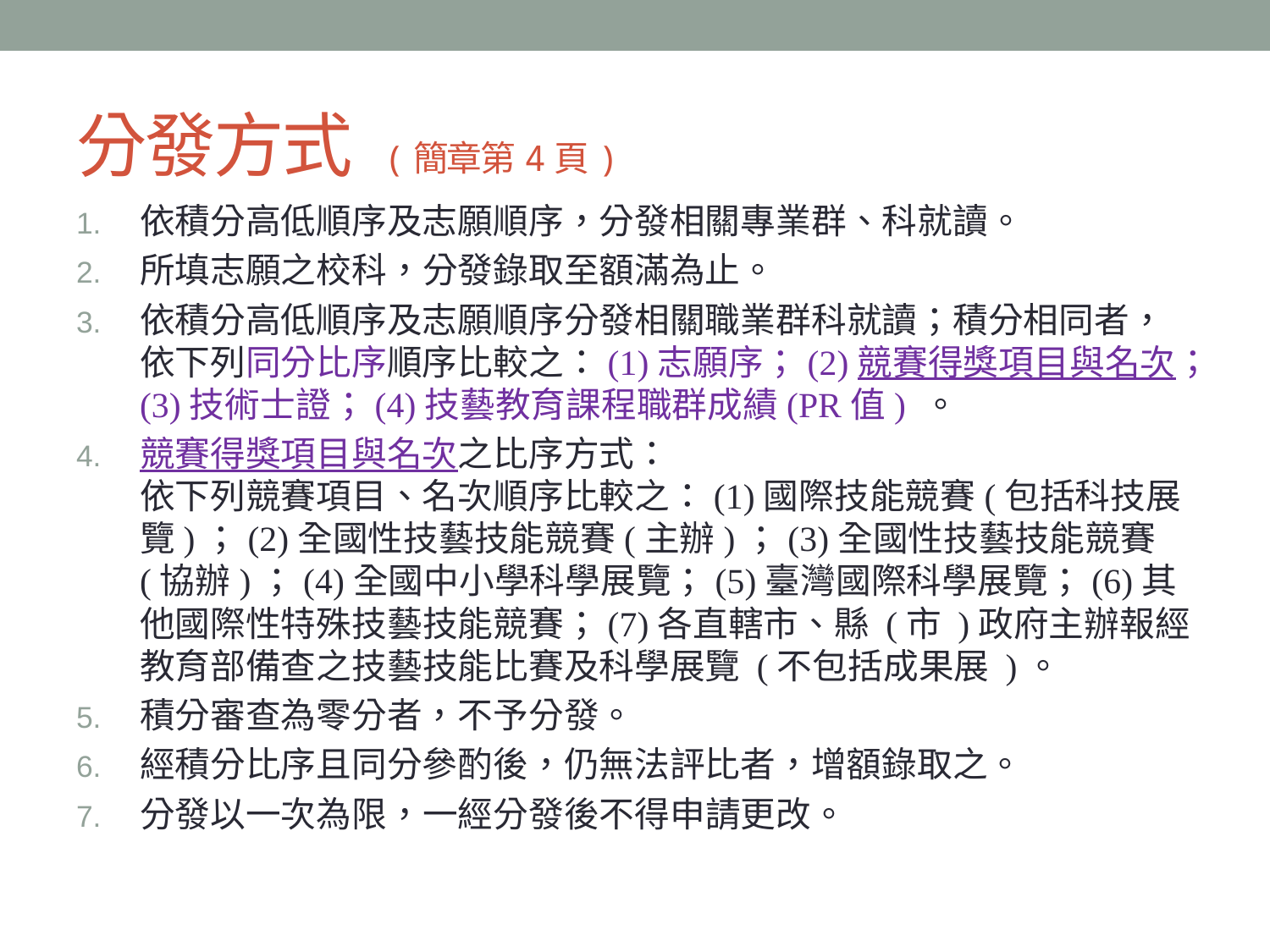

# 分發方式 (簡章第4頁)
依積分高低順序及志願順序，分發相關專業群、科就讀。
所填志願之校科，分發錄取至額滿為止。
依積分高低順序及志願順序分發相關職業群科就讀；積分相同者，依下列同分比序順序比較之：(1)志願序；(2)競賽得獎項目與名次；(3)技術士證；(4)技藝教育課程職群成績(PR值) 。
競賽得獎項目與名次之比序方式：
依下列競賽項目、名次順序比較之：(1)國際技能競賽(包括科技展覽)；(2)全國性技藝技能競賽(主辦)；(3)全國性技藝技能競賽(協辦)；(4)全國中小學科學展覽；(5)臺灣國際科學展覽；(6)其他國際性特殊技藝技能競賽；(7)各直轄市、縣 (市 )政府主辦報經教育部備查之技藝技能比賽及科學展覽 (不包括成果展 )。
積分審查為零分者，不予分發。
經積分比序且同分參酌後，仍無法評比者，增額錄取之。
分發以一次為限，一經分發後不得申請更改。